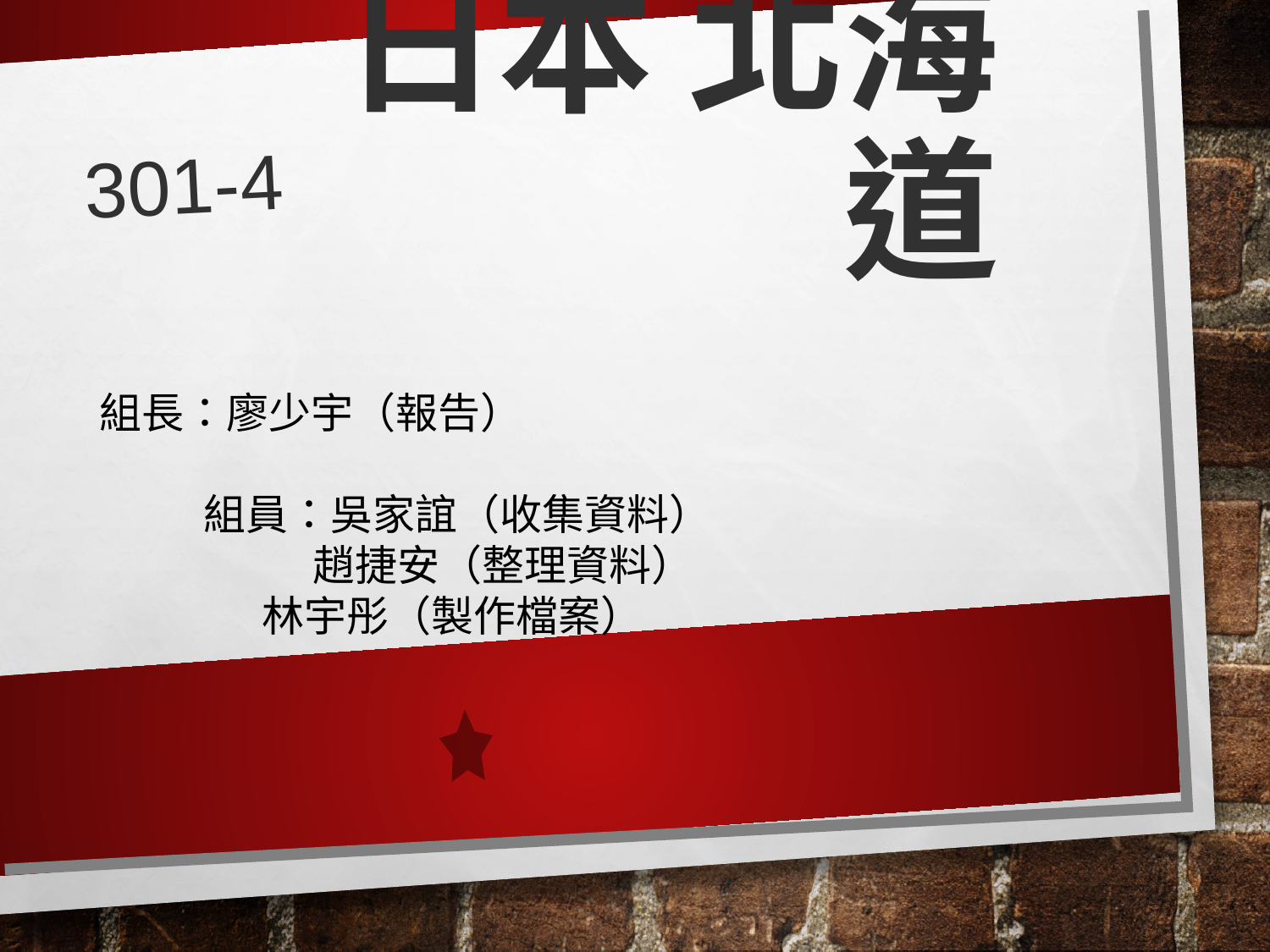

# 日本 北海道
301-4

組長：廖少宇（報告）                                                                                                   組員：吳家誼（收集資料）
	        趙捷安（整理資料）
                林宇彤（製作檔案）